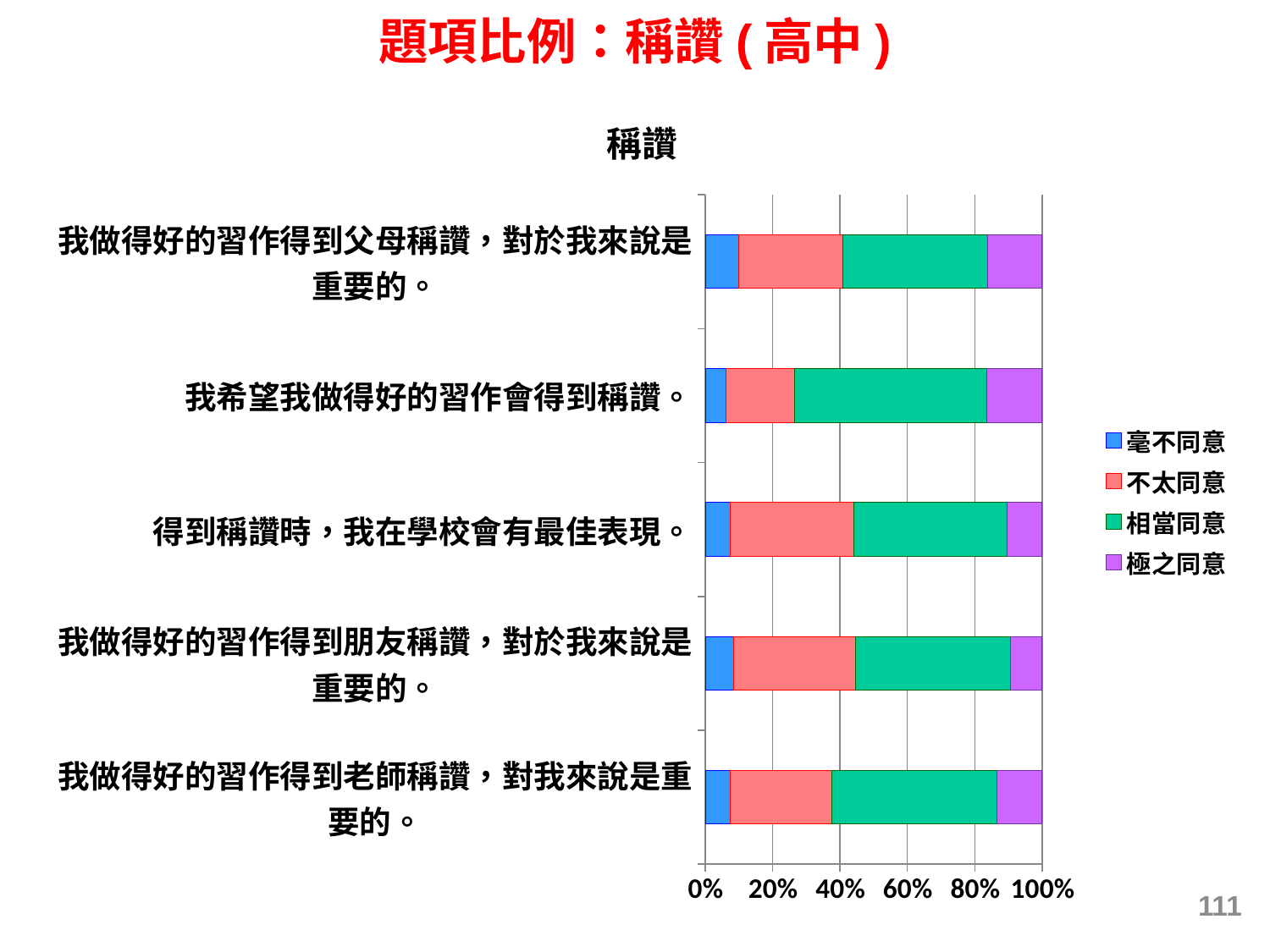

題項比例：稱讚(高中)

### Chart: 稱讚

| Category | 毫不同意 | 不太同意 | 相當同意 | 極之同意 |
|---|---|---|---|---|
| 我做得好的習作得到老師稱讚，對我來說是重要的。 | 0.07464892830746488 | 0.3008130081300814 | 0.49046563192904796 | 0.13407243163340724 |
| 我做得好的習作得到朋友稱讚，對於我來說是重要的。 | 0.08466548253404425 | 0.36234458259325136 | 0.45811130846654824 | 0.0948786264061575 |
| 得到稱讚時，我在學校會有最佳表現。 | 0.07472625036993202 | 0.3666765315182014 | 0.4554601953240617 | 0.10313702278780706 |
| 我希望我做得好的習作會得到稱讚。 | 0.061898415519028714 | 0.20361320894417295 | 0.5690804087072399 | 0.16540796682955725 |
| 我做得好的習作得到父母稱讚，對於我來說是重要的。 | 0.09880195237390954 | 0.30956959029729414 | 0.42922644579204383 | 0.16240201153675493 |
111